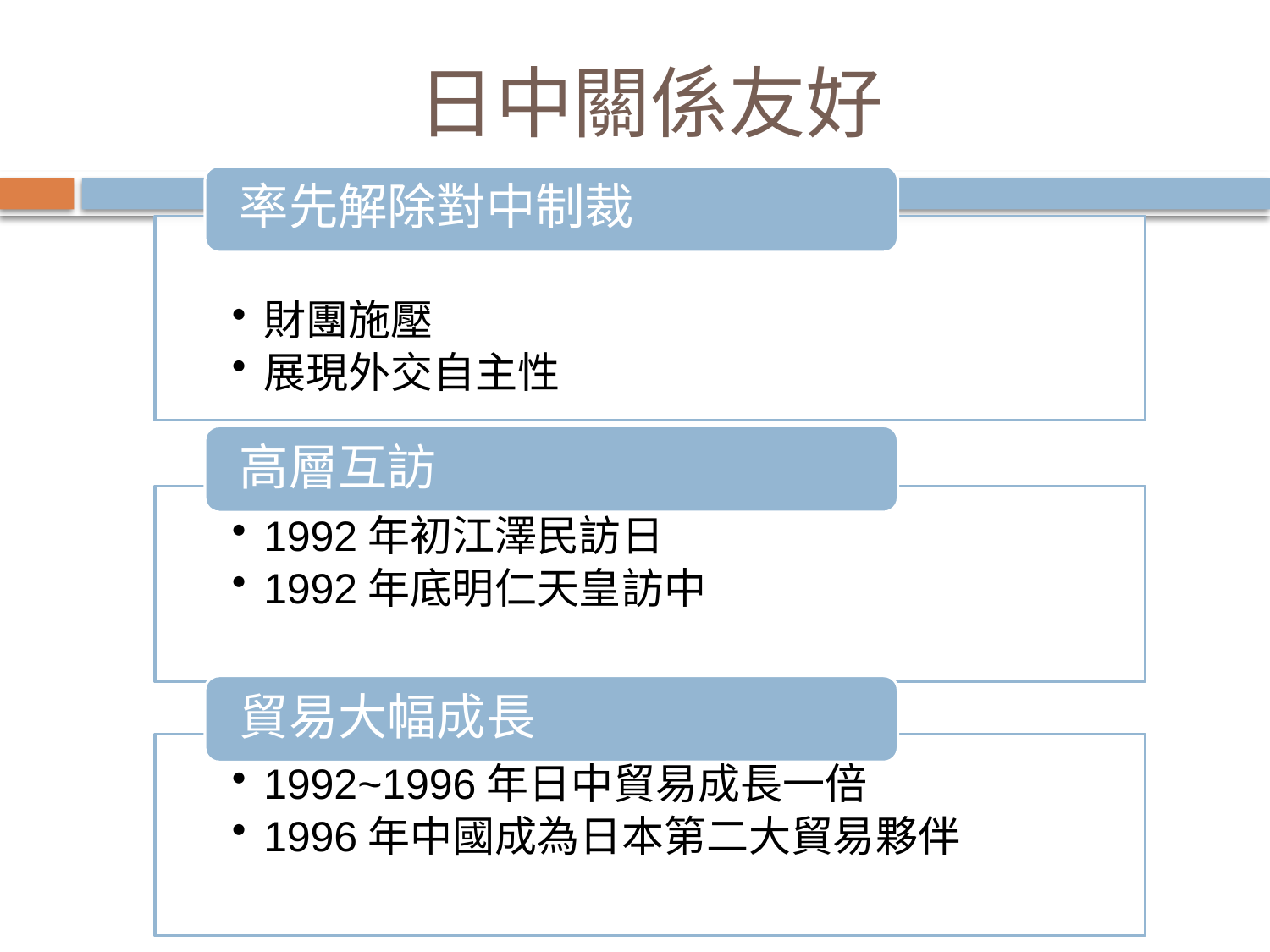

# 日中關係友好
財團施壓
展現外交自主性
率先解除對中制裁
1992年初江澤民訪日
1992年底明仁天皇訪中
高層互訪
1992~1996年日中貿易成長一倍
1996年中國成為日本第二大貿易夥伴
貿易大幅成長